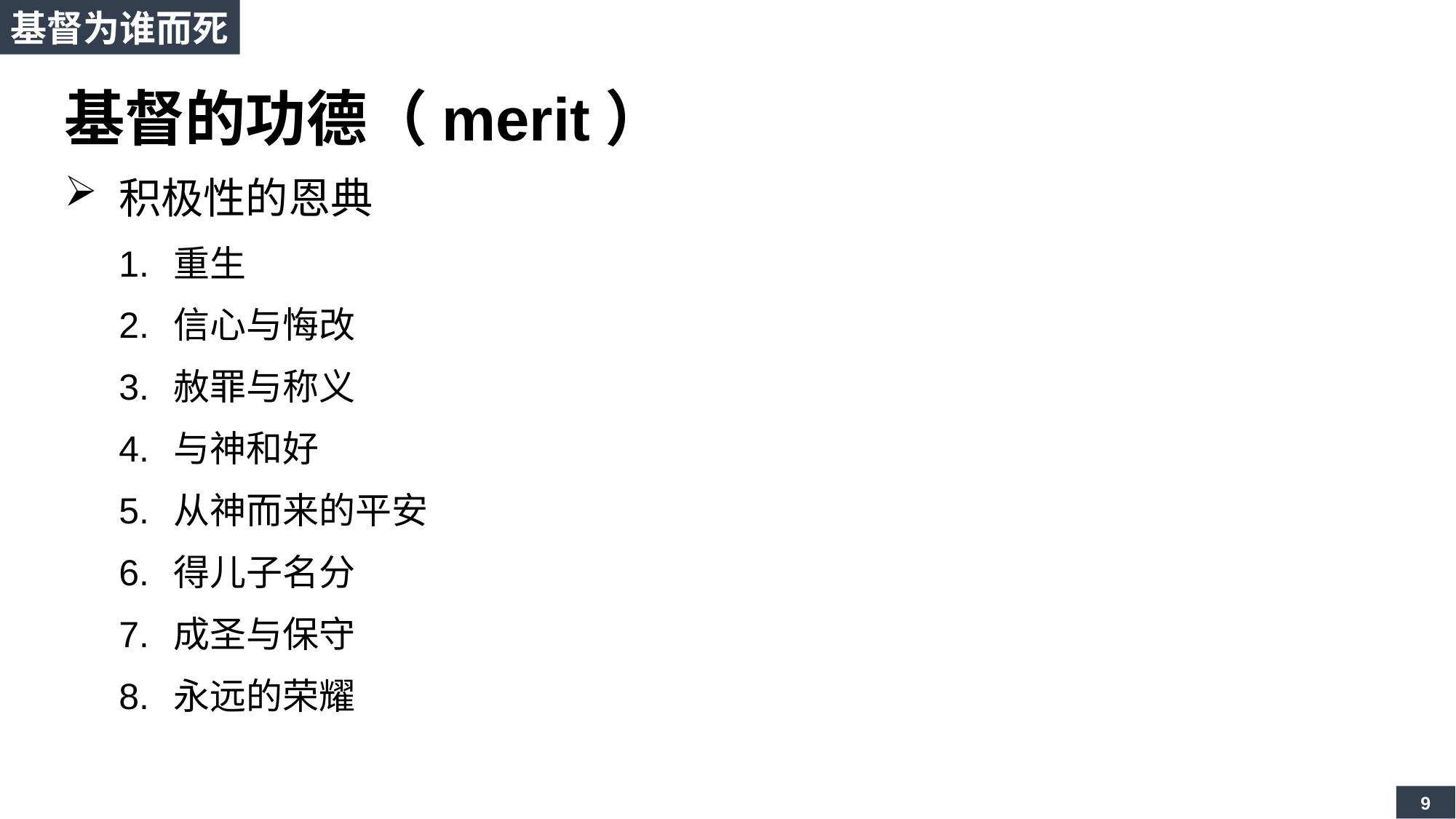

基督为谁而死
基督的功德（merit）
积极性的恩典
重生
信心与悔改
赦罪与称义
与神和好
从神而来的平安
得儿子名分
成圣与保守
永远的荣耀
9